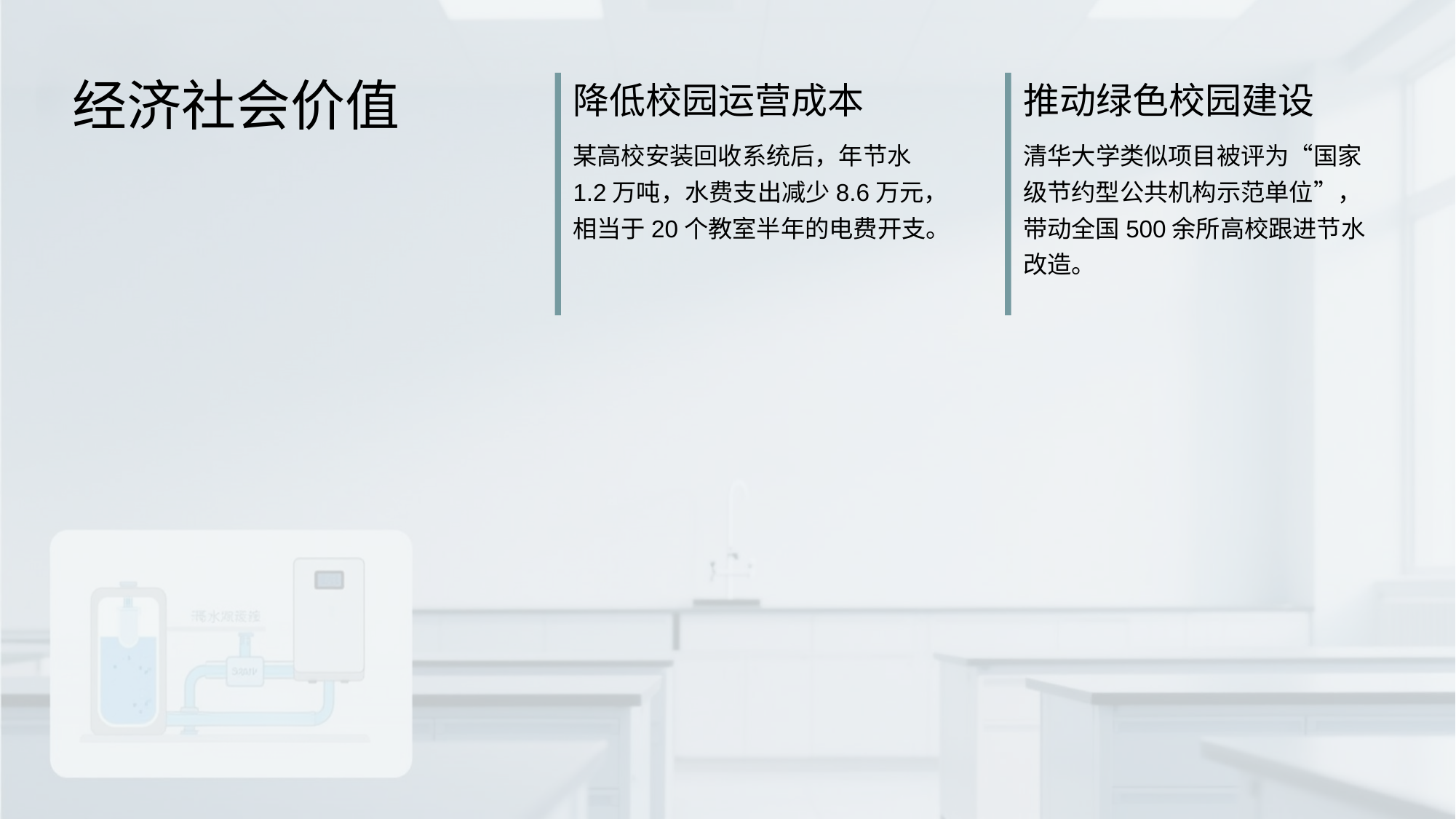

经济社会价值

降低校园运营成本

推动绿色校园建设
某高校安装回收系统后，年节水1.2万吨，水费支出减少8.6万元，相当于20个教室半年的电费开支。
清华大学类似项目被评为“国家级节约型公共机构示范单位”，带动全国500余所高校跟进节水改造。